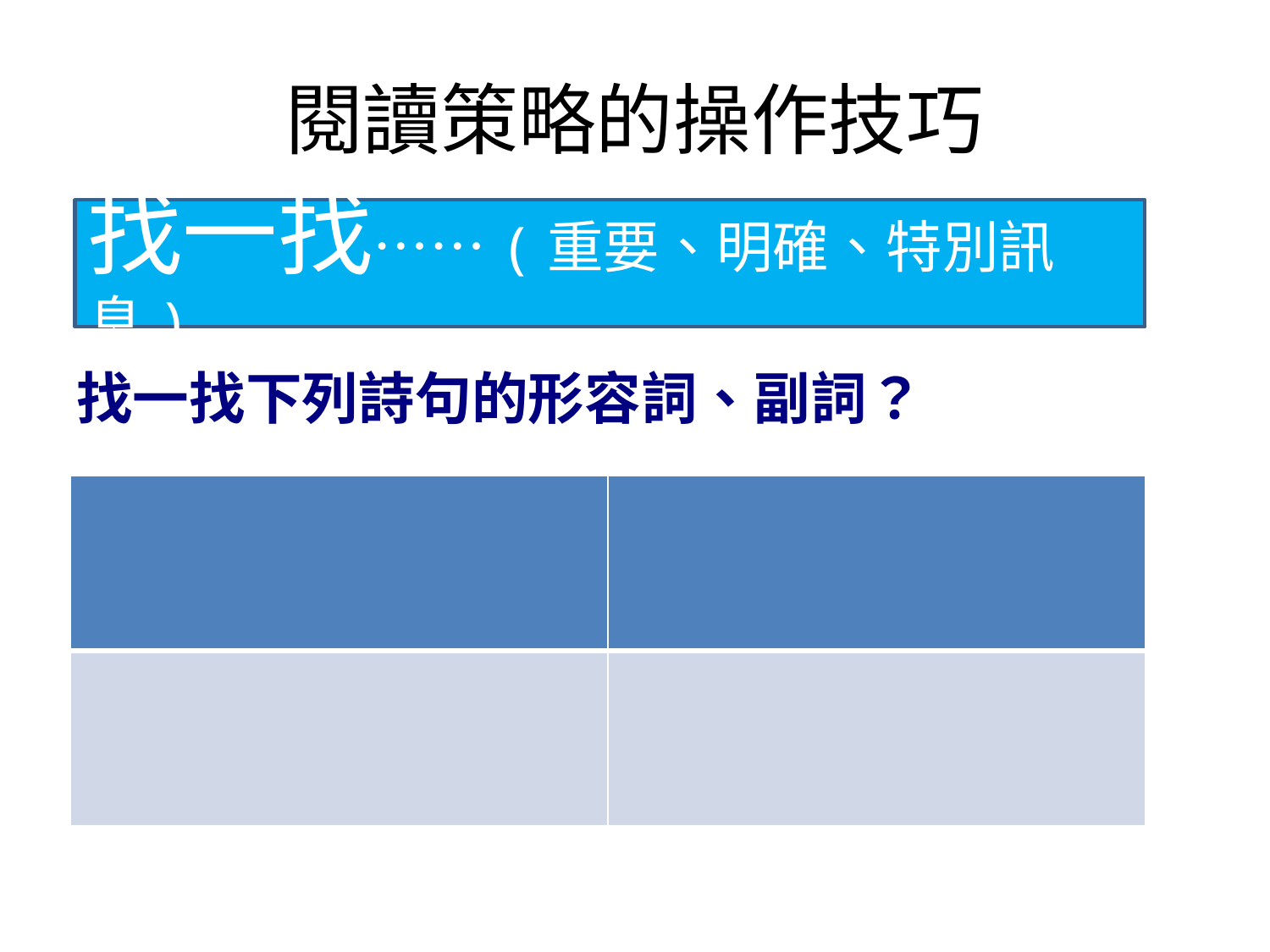

# 閱讀策略的操作技巧
找一找……(重要、明確、特別訊息)
找一找下列詩句的形容詞、副詞？
|  |  |
| --- | --- |
|  |  |
|  |
| --- |